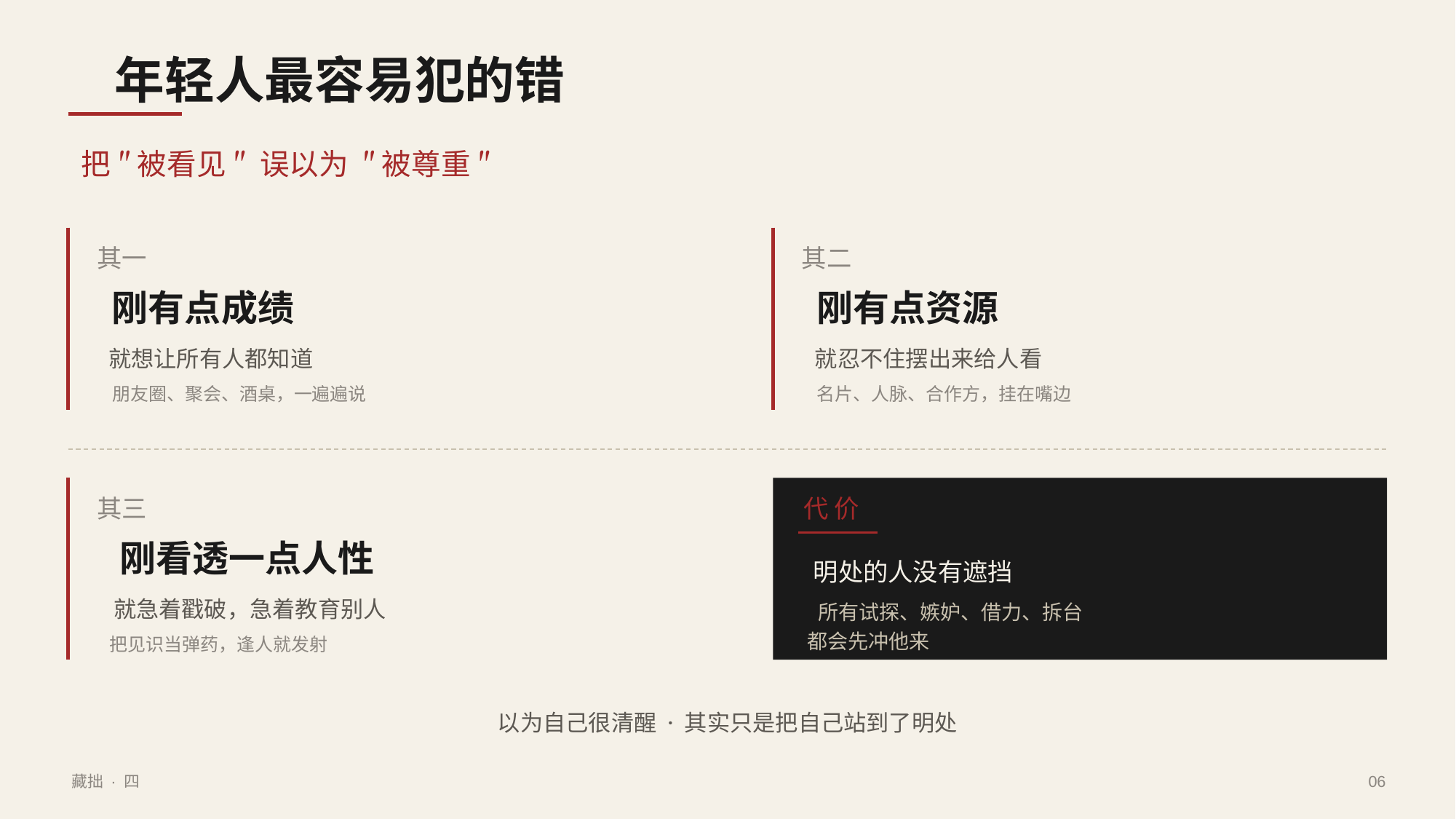

年轻人最容易犯的错

把"被看见" 误以为 "被尊重"

其一
刚有点成绩
就想让所有人都知道
朋友圈、聚会、酒桌，一遍遍说

其二
刚有点资源
就忍不住摆出来给人看
名片、人脉、合作方，挂在嘴边

其三
刚看透一点人性
就急着戳破，急着教育别人
把见识当弹药，逢人就发射

代 价

明处的人没有遮挡
所有试探、嫉妒、借力、拆台
都会先冲他来
以为自己很清醒 · 其实只是把自己站到了明处
藏拙 · 四
06